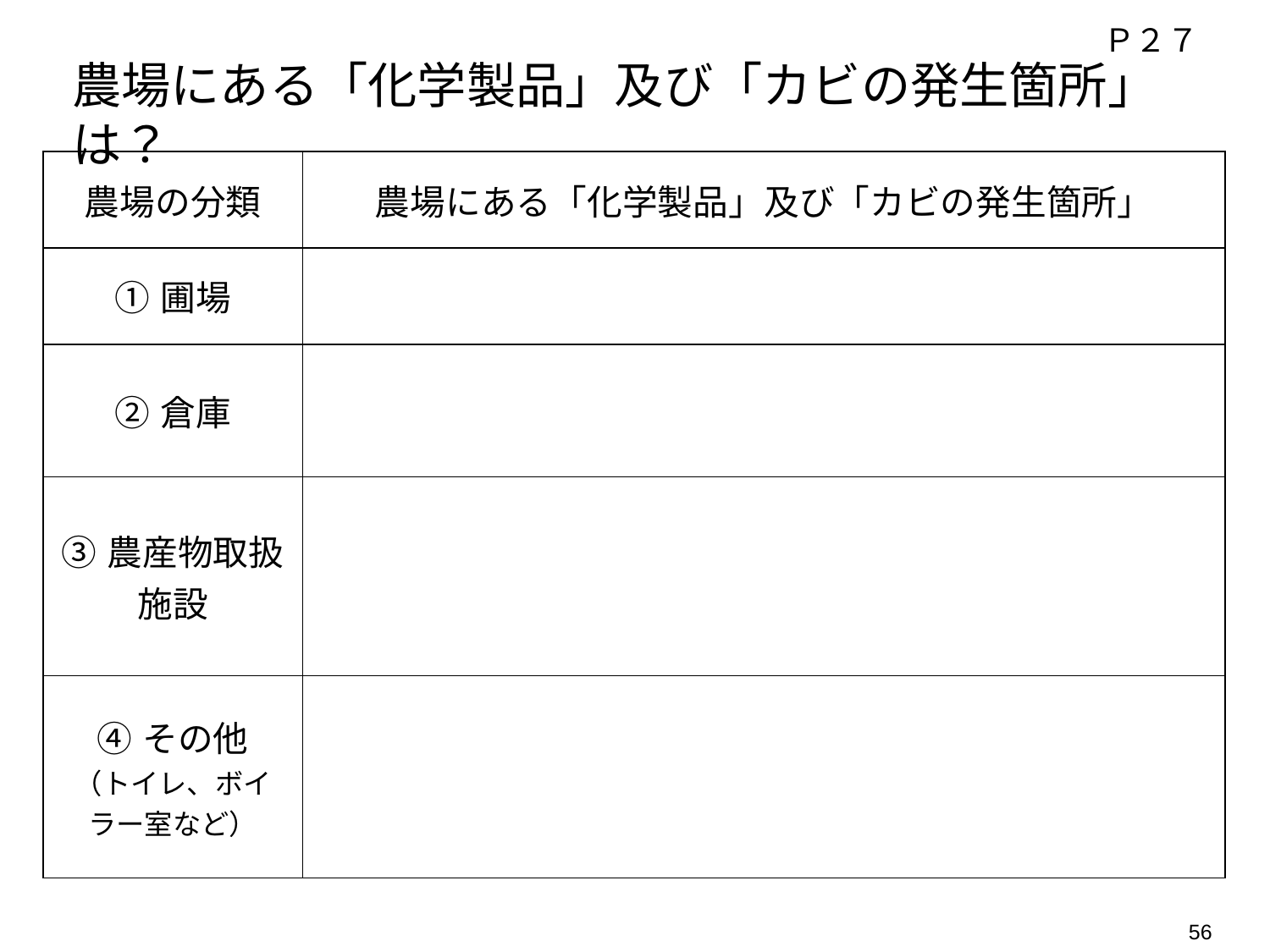

Ｐ２７
農場にある「化学製品」及び「カビの発生箇所」は？
| 農場の分類 | 農場にある「化学製品」及び「カビの発生箇所」 |
| --- | --- |
| ①圃場 |  |
| ②倉庫 |  |
| ③農産物取扱施設 |  |
| ④その他 （トイレ、ボイラー室など） |  |
56